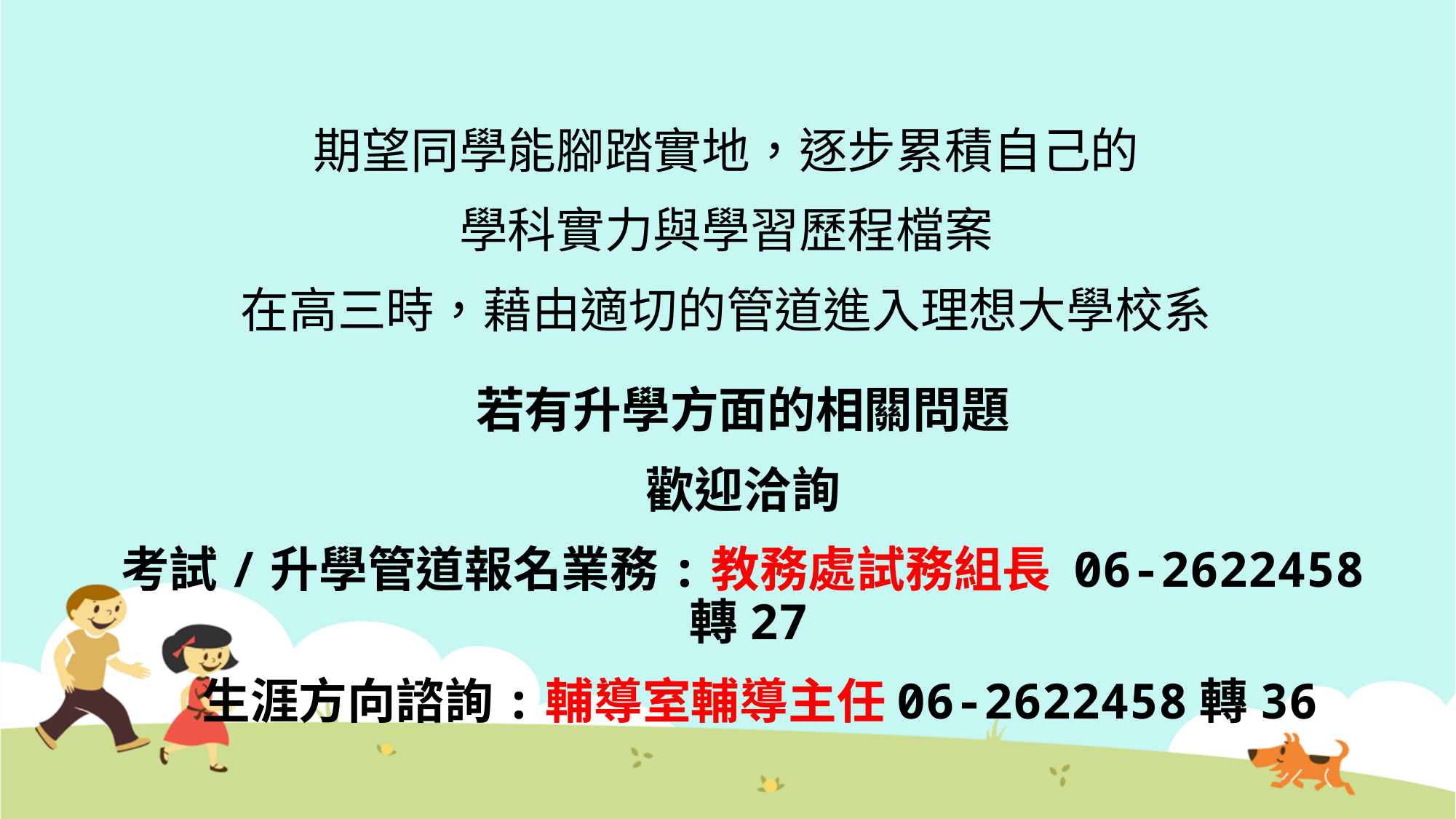

期望同學能腳踏實地，逐步累積自己的
學科實力與學習歷程檔案
在高三時，藉由適切的管道進入理想大學校系
若有升學方面的相關問題
歡迎洽詢
考試/升學管道報名業務:教務處試務組長 06-2622458轉27
 生涯方向諮詢:輔導室輔導主任06-2622458轉36